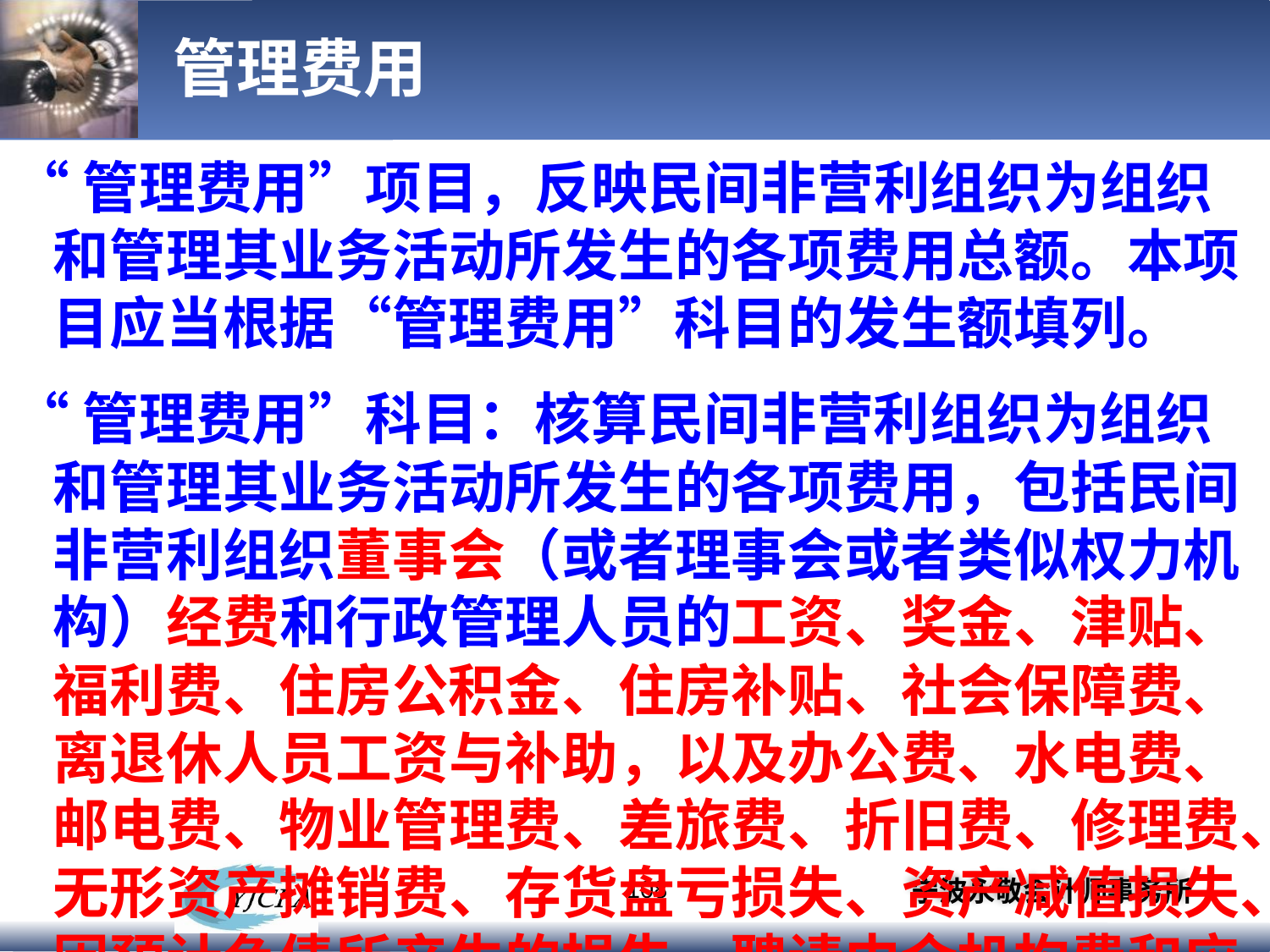

# 管理费用
“管理费用”项目，反映民间非营利组织为组织和管理其业务活动所发生的各项费用总额。本项目应当根据“管理费用”科目的发生额填列。
“管理费用”科目：核算民间非营利组织为组织和管理其业务活动所发生的各项费用，包括民间非营利组织董事会（或者理事会或者类似权力机构）经费和行政管理人员的工资、奖金、津贴、福利费、住房公积金、住房补贴、社会保障费、离退休人员工资与补助，以及办公费、水电费、邮电费、物业管理费、差旅费、折旧费、修理费、无形资产摊销费、存货盘亏损失、资产减值损失、因预计负债所产生的损失、聘请中介机构费和应偿还的受赠资产等。